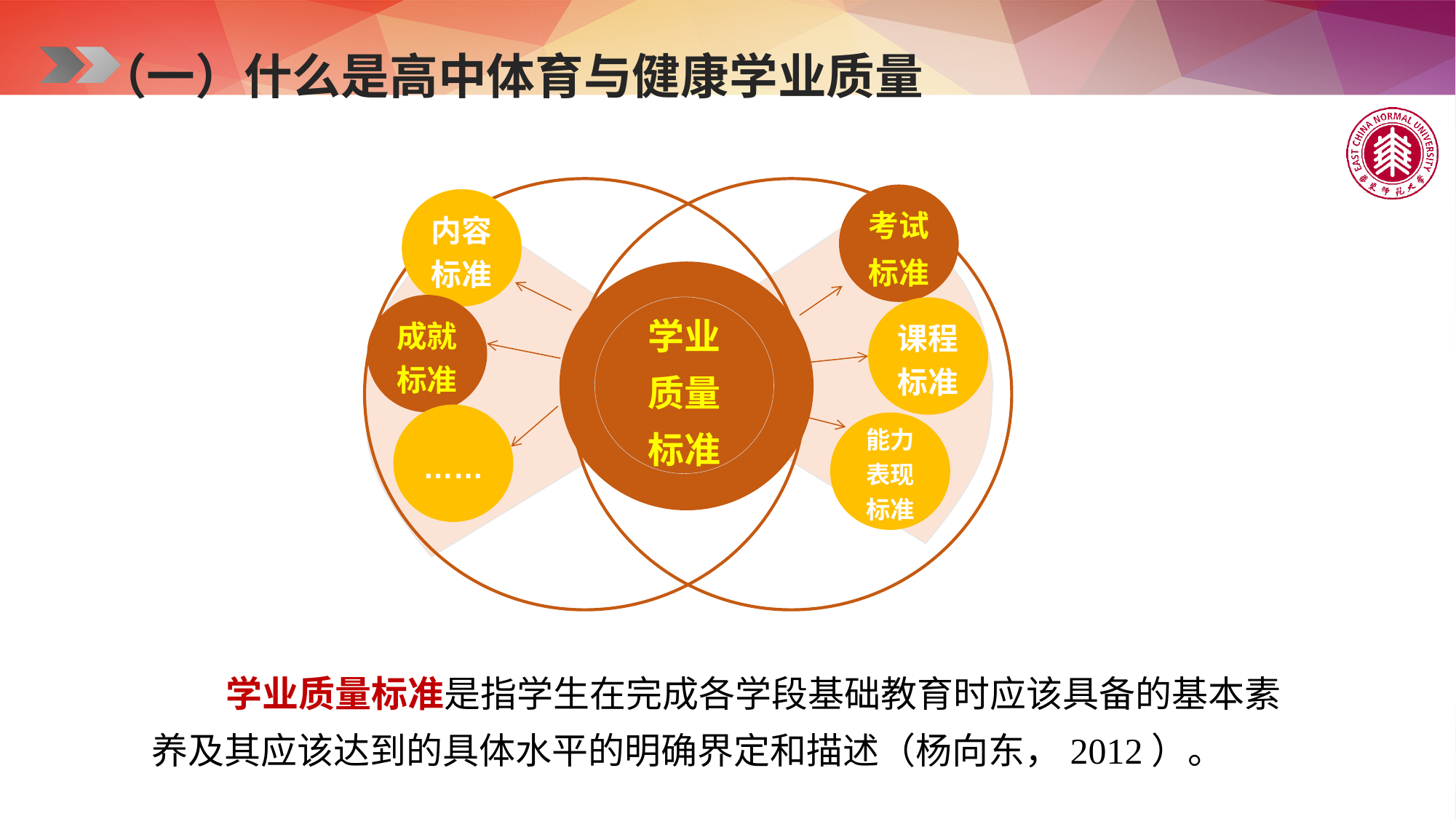

（一）什么是高中体育与健康学业质量

考试标准
内容标准

学业
质量
标准
成就标准
课程标准
……
能力表现标准
        学业质量标准是指学生在完成各学段基础教育时应该具备的基本素养及其应该达到的具体水平的明确界定和描述（杨向东，2012）。